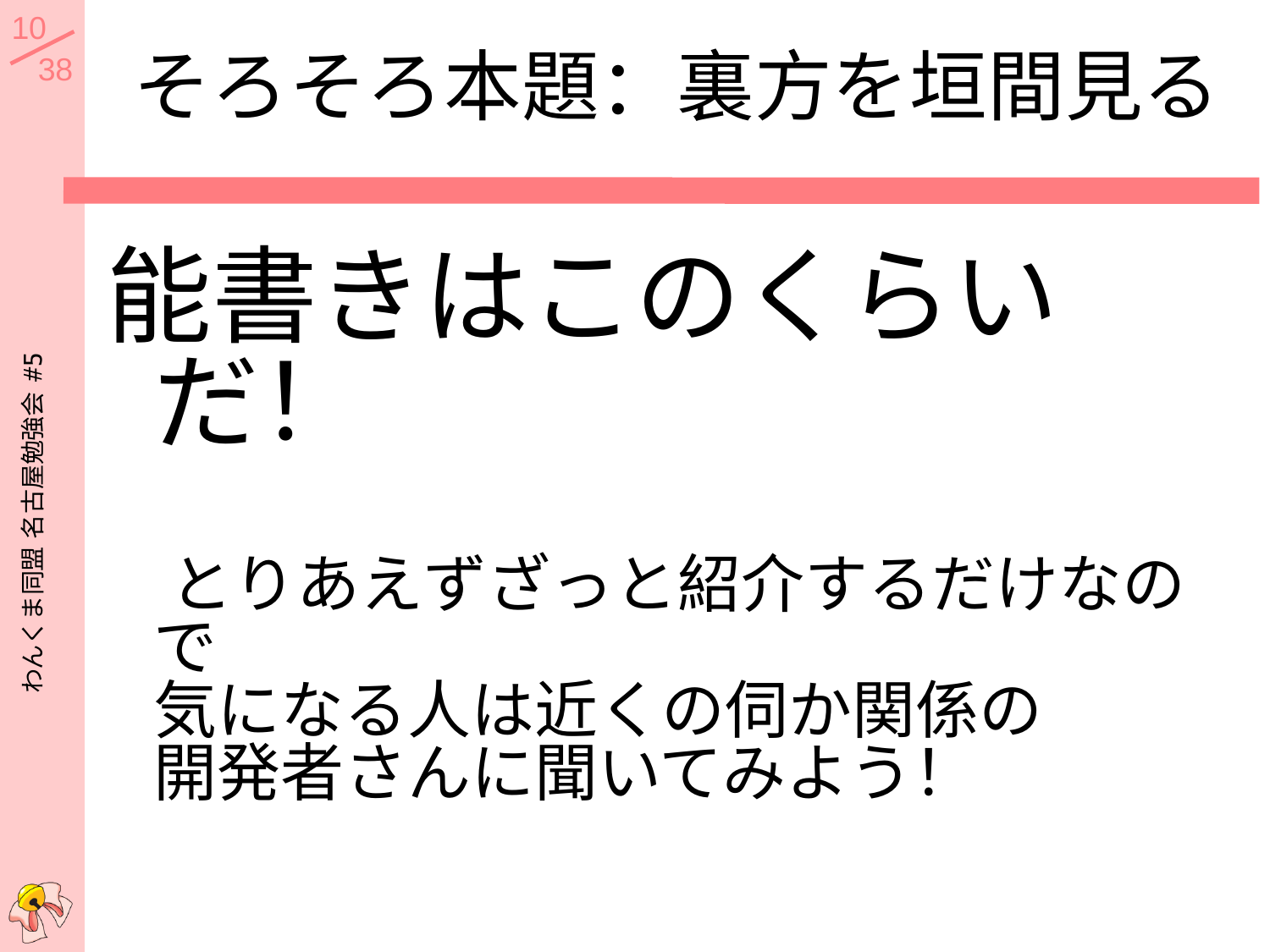

# そろそろ本題：裏方を垣間見る
能書きはこのくらいだ！

　とりあえずざっと紹介するだけなので
気になる人は近くの伺か関係の
開発者さんに聞いてみよう！
わんくま同盟 名古屋勉強会 #5